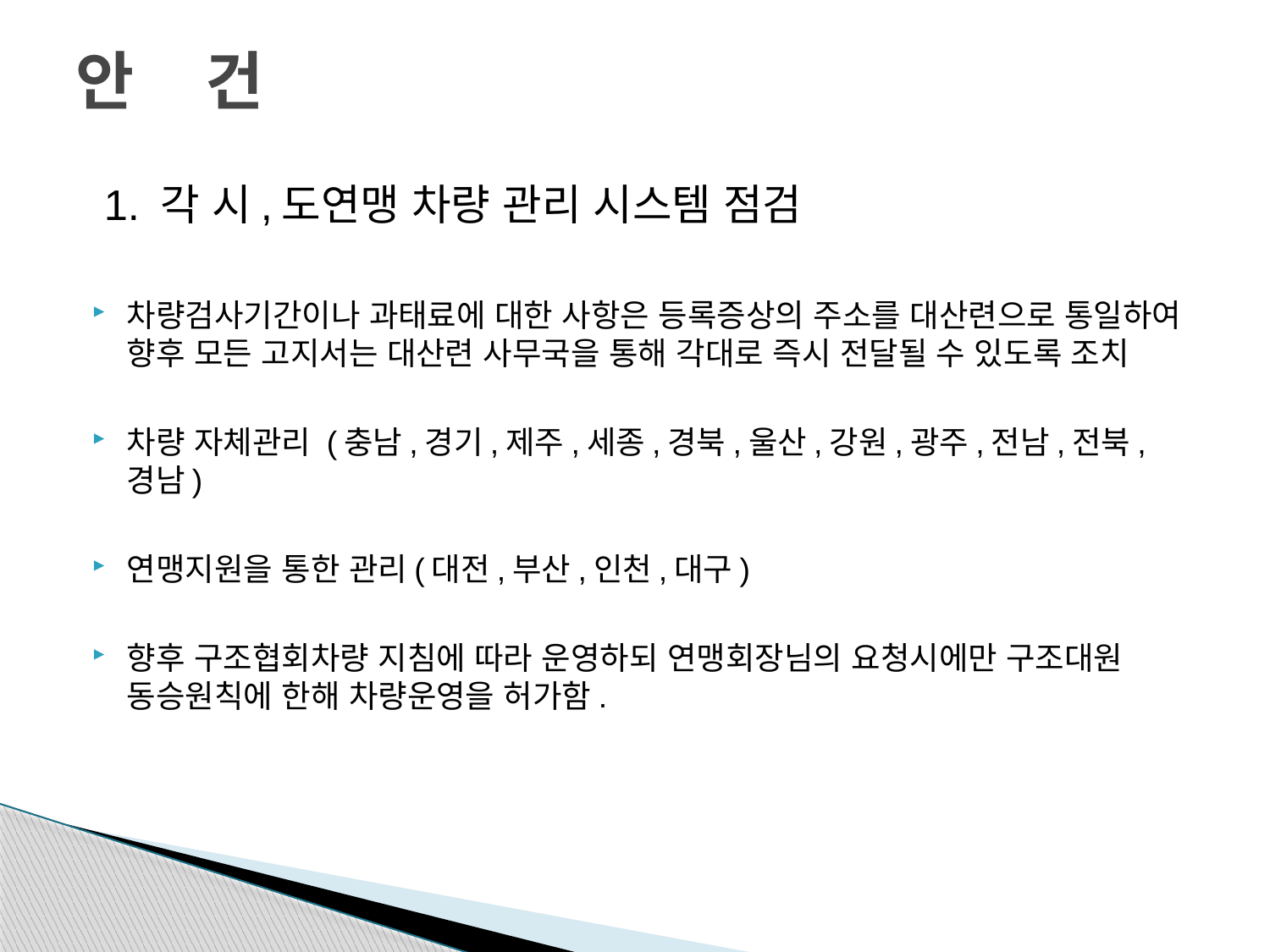

# 안    건
  1. 각 시,도연맹 차량 관리 시스템 점검

차량검사기간이나 과태료에 대한 사항은 등록증상의 주소를 대산련으로 통일하여 향후 모든 고지서는 대산련 사무국을 통해 각대로 즉시 전달될 수 있도록 조치

차량 자체관리 (충남,경기,제주,세종,경북,울산,강원,광주,전남,전북,경남)

연맹지원을 통한 관리(대전,부산,인천,대구)

향후 구조협회차량 지침에 따라 운영하되 연맹회장님의 요청시에만 구조대원 동승원칙에 한해 차량운영을 허가함.